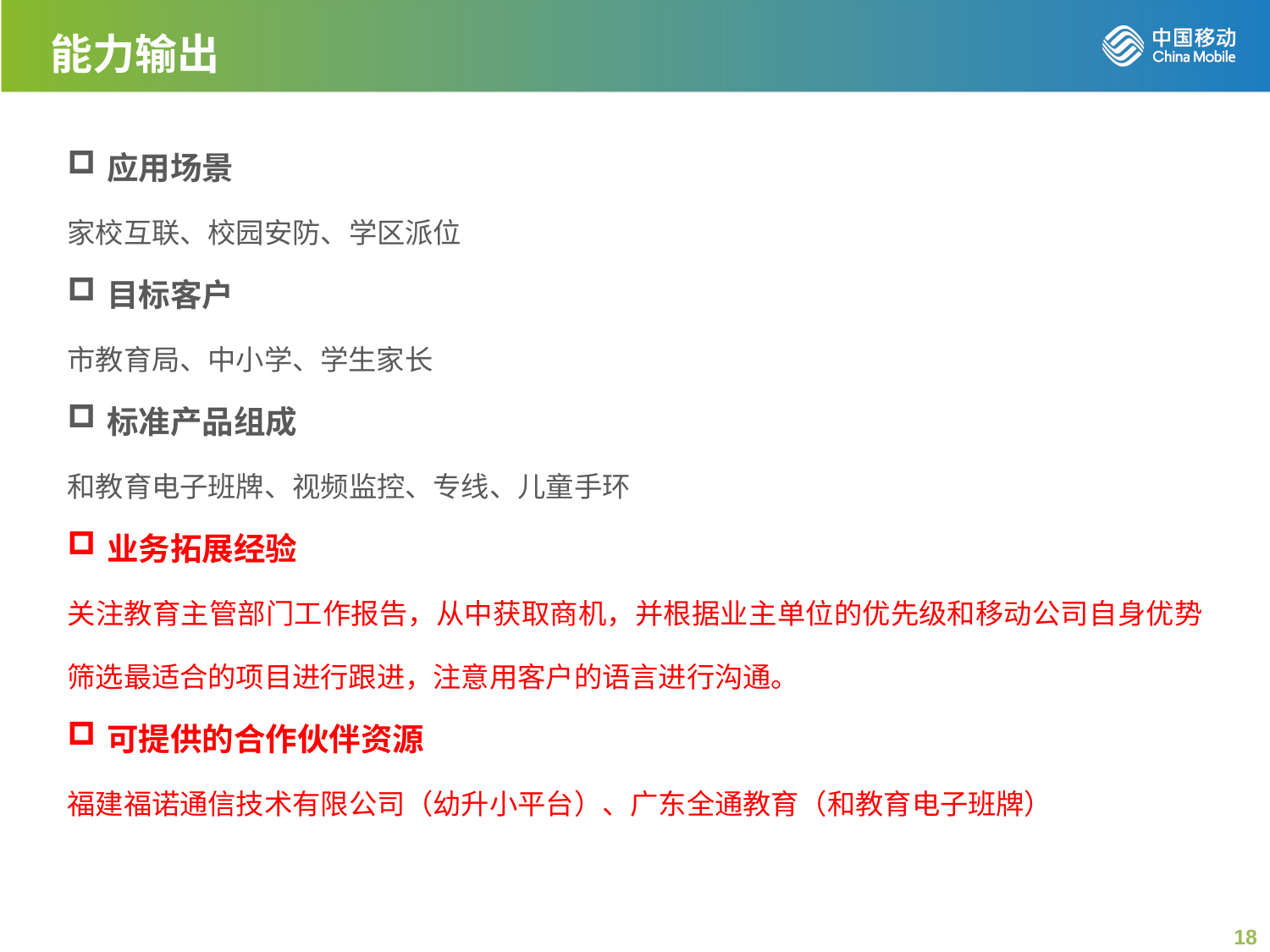

能力输出
应用场景
家校互联、校园安防、学区派位
目标客户
市教育局、中小学、学生家长
标准产品组成
和教育电子班牌、视频监控、专线、儿童手环
业务拓展经验
关注教育主管部门工作报告，从中获取商机，并根据业主单位的优先级和移动公司自身优势筛选最适合的项目进行跟进，注意用客户的语言进行沟通。
可提供的合作伙伴资源
福建福诺通信技术有限公司（幼升小平台）、广东全通教育（和教育电子班牌）